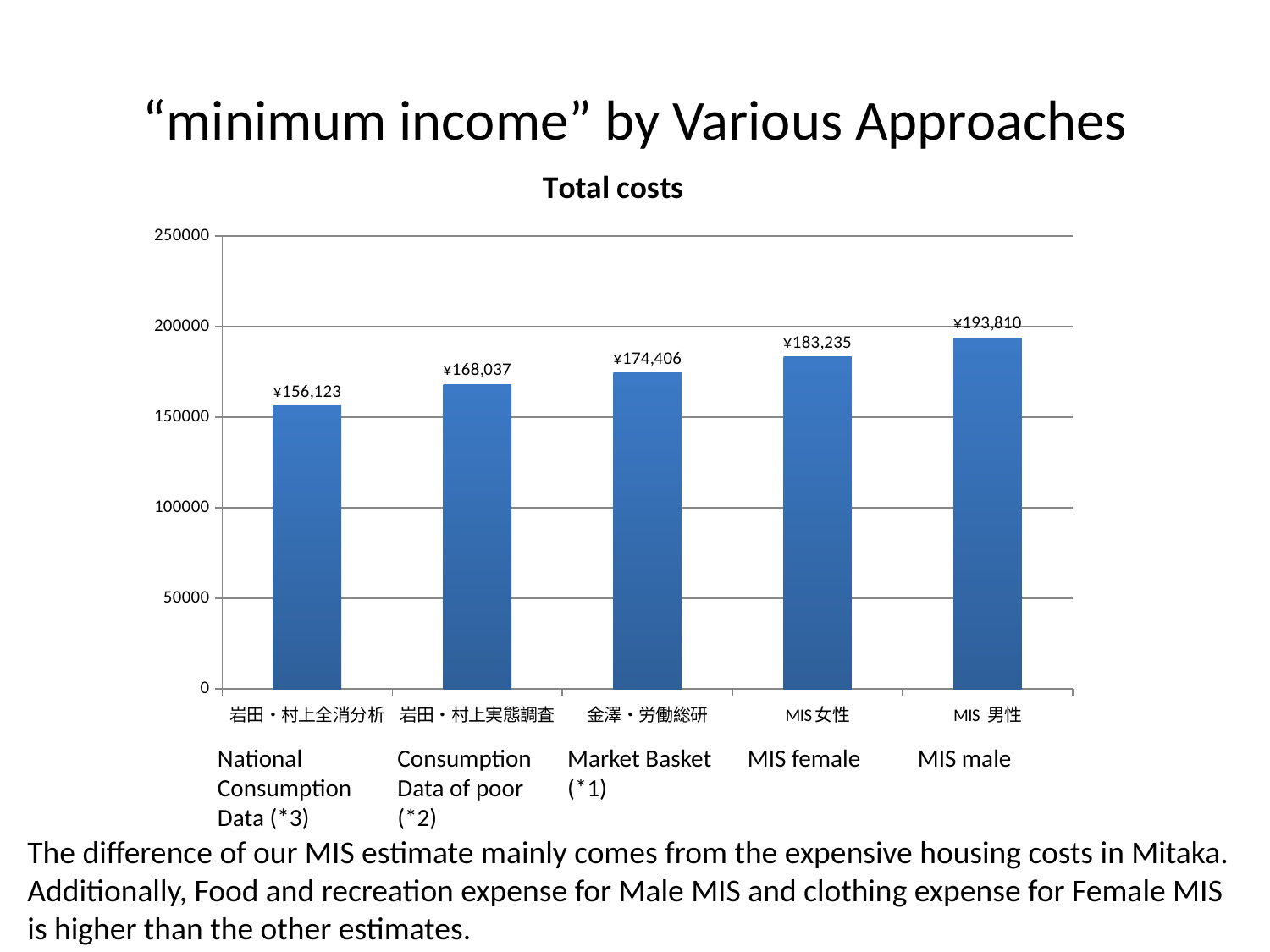

# “minimum income” by Various Approaches

### Chart: Total costs

| Category | 消費支出計 |
|---|---|
| 岩田・村上全消分析 | 156123.0328666667 |
| 岩田・村上実態調査 | 168037.0 |
| 金澤・労働総研 | 174406.0 |
| MIS女性 | 183235.0 |
| MIS 男性 | 193810.0 |
National Consumption Data (*3)
Consumption Data of poor (*2)
Market Basket (*1)
MIS female
MIS male
The difference of our MIS estimate mainly comes from the expensive housing costs in Mitaka.  Additionally, Food and recreation expense for Male MIS and clothing expense for Female MIS is higher than the other estimates.